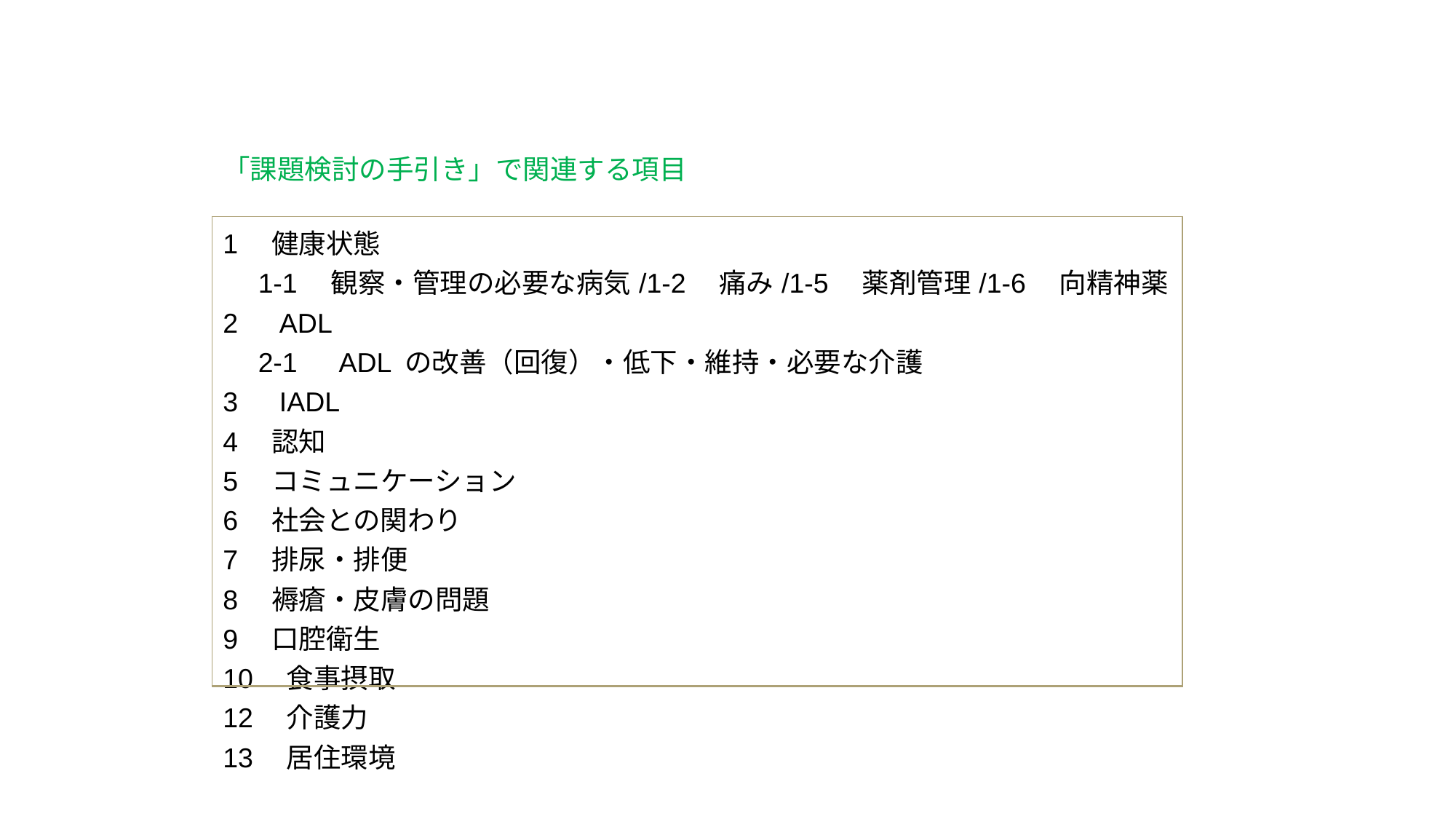

「課題検討の手引き」で関連する項目
| 1　健康状態 　1-1　観察・管理の必要な病気/1-2　痛み/1-5　薬剤管理/1-6　向精神薬 2　ADL 　2-1　ADL の改善（回復）・低下・維持・必要な介護 3　IADL 4　認知 5　コミュニケーション 6　社会との関わり 7　排尿・排便 8　褥瘡・皮膚の問題 9　口腔衛生 10　食事摂取 12　介護力 13　居住環境 |
| --- |